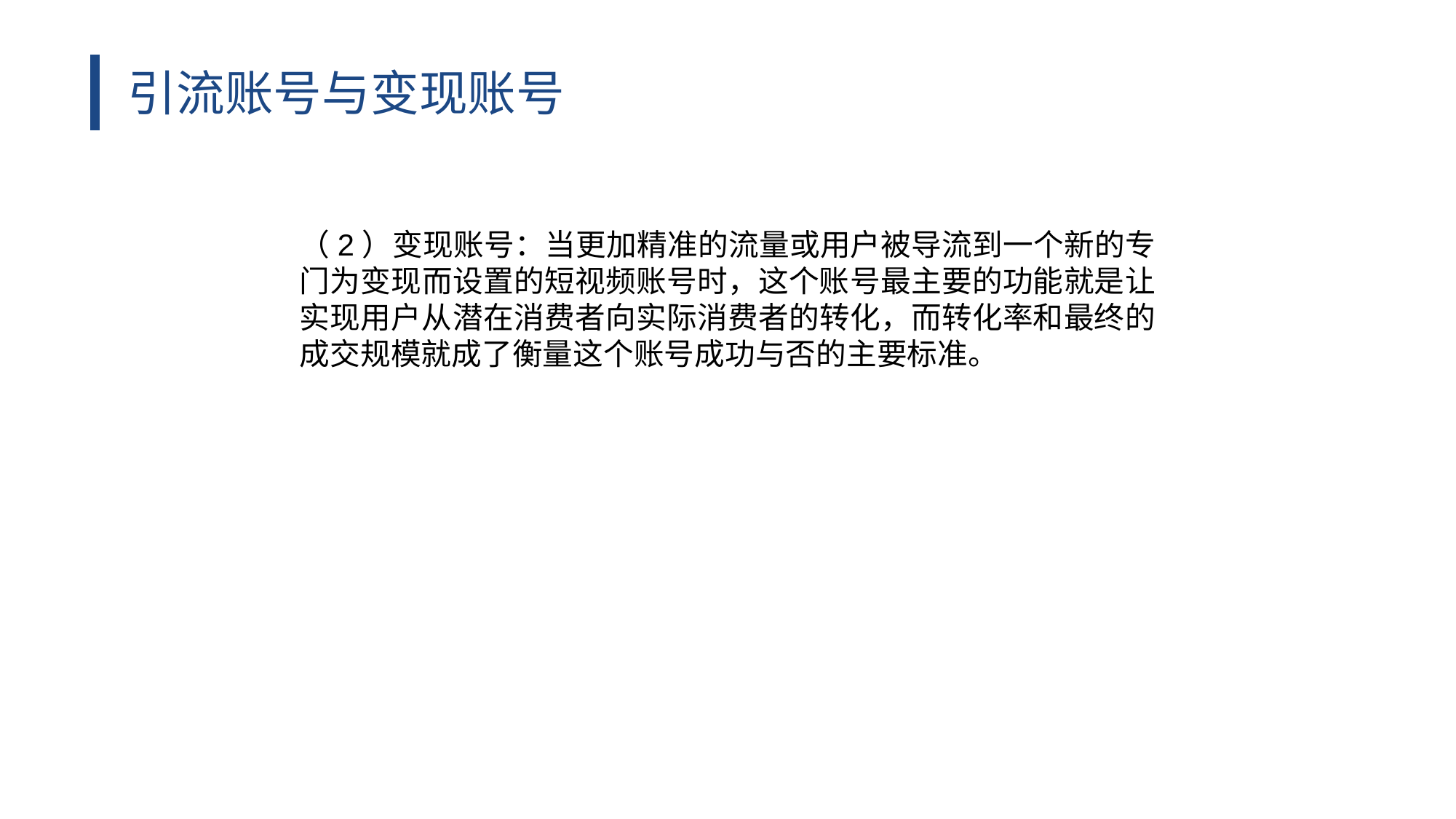

引流账号与变现账号
（2）变现账号：当更加精准的流量或用户被导流到一个新的专门为变现而设置的短视频账号时，这个账号最主要的功能就是让实现用户从潜在消费者向实际消费者的转化，而转化率和最终的成交规模就成了衡量这个账号成功与否的主要标准。